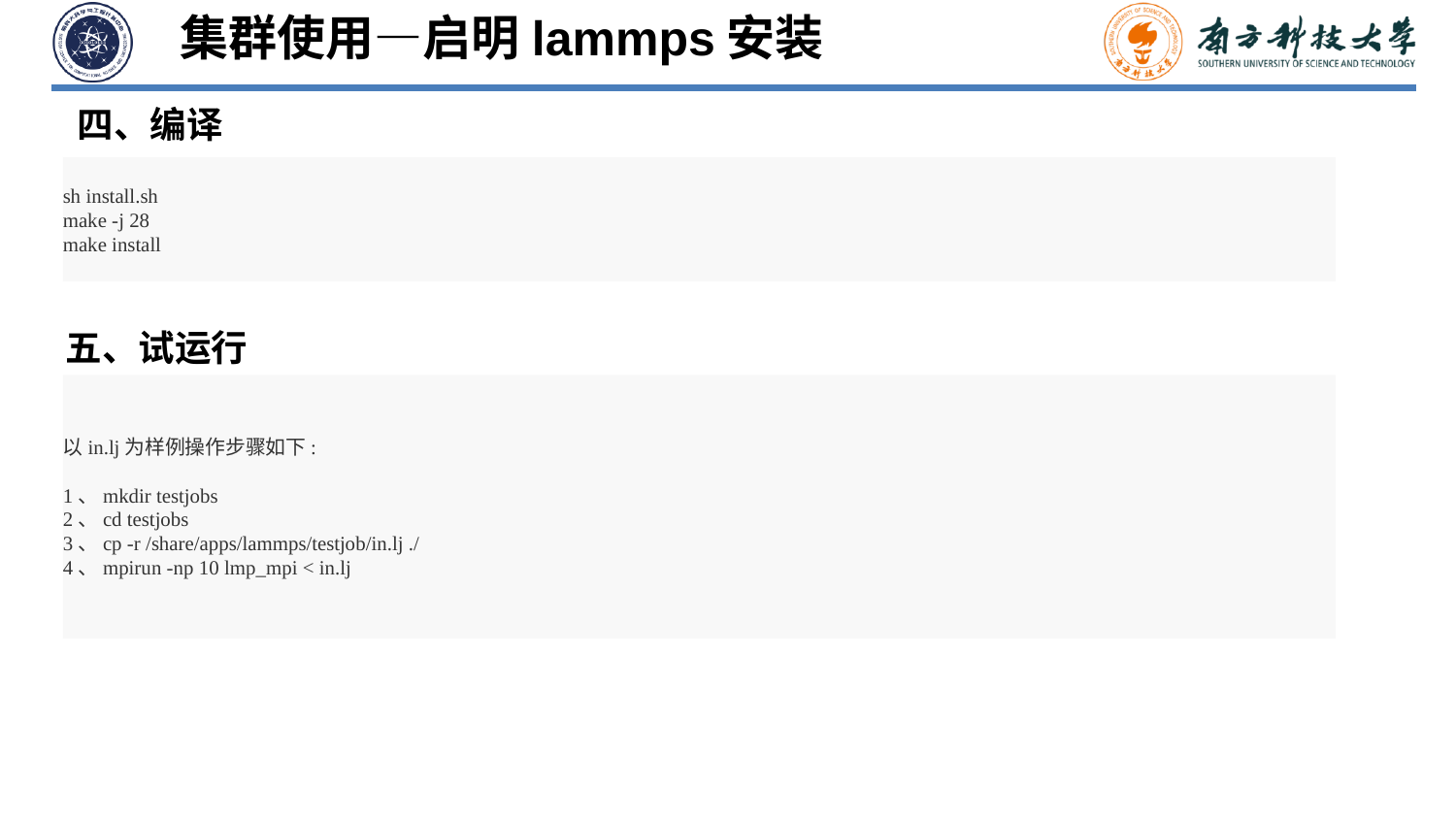

集群使用—启明lammps安装
四、编译
sh install.sh
make -j 28
make install
五、试运行
以in.lj为样例操作步骤如下:

1、mkdir testjobs
2、cd testjobs
3、cp -r /share/apps/lammps/testjob/in.lj ./
4、mpirun -np 10 lmp_mpi < in.lj